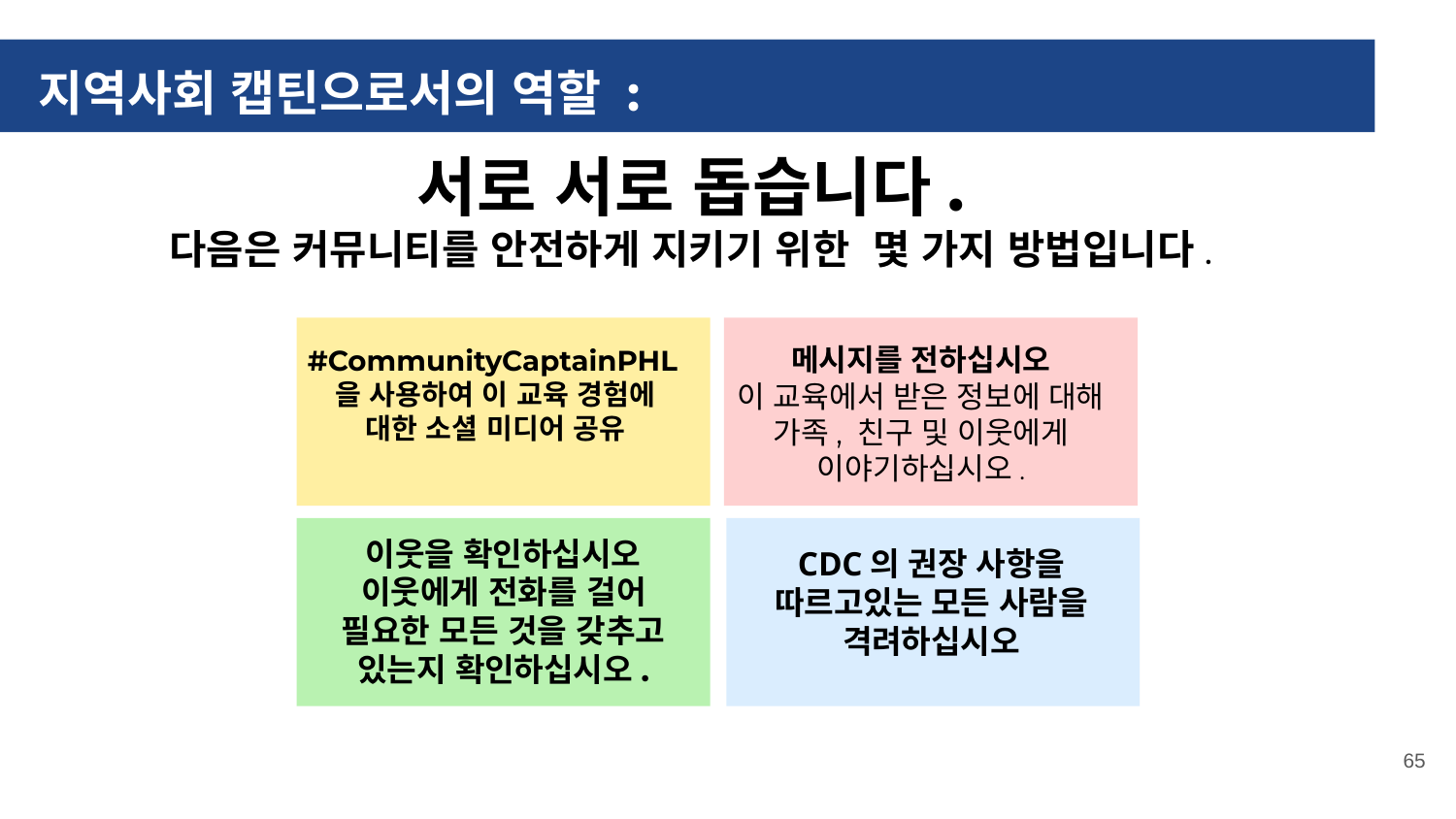

지역사회 캡틴으로서의 역할 :
서로 서로 돕습니다.
다음은 커뮤니티를 안전하게 지키기 위한  몇 가지 방법입니다.

메시지를 전하십시오
이 교육에서 받은 정보에 대해 가족, 친구 및 이웃에게 이야기하십시오.
#CommunityCaptainPHL을 사용하여 이 교육 경험에 대한 소셜 미디어 공유

이웃을 확인하십시오
이웃에게 전화를 걸어 필요한 모든 것을 갖추고 있는지 확인하십시오.

CDC의 권장 사항을 따르고있는 모든 사람을 격려하십시오
65